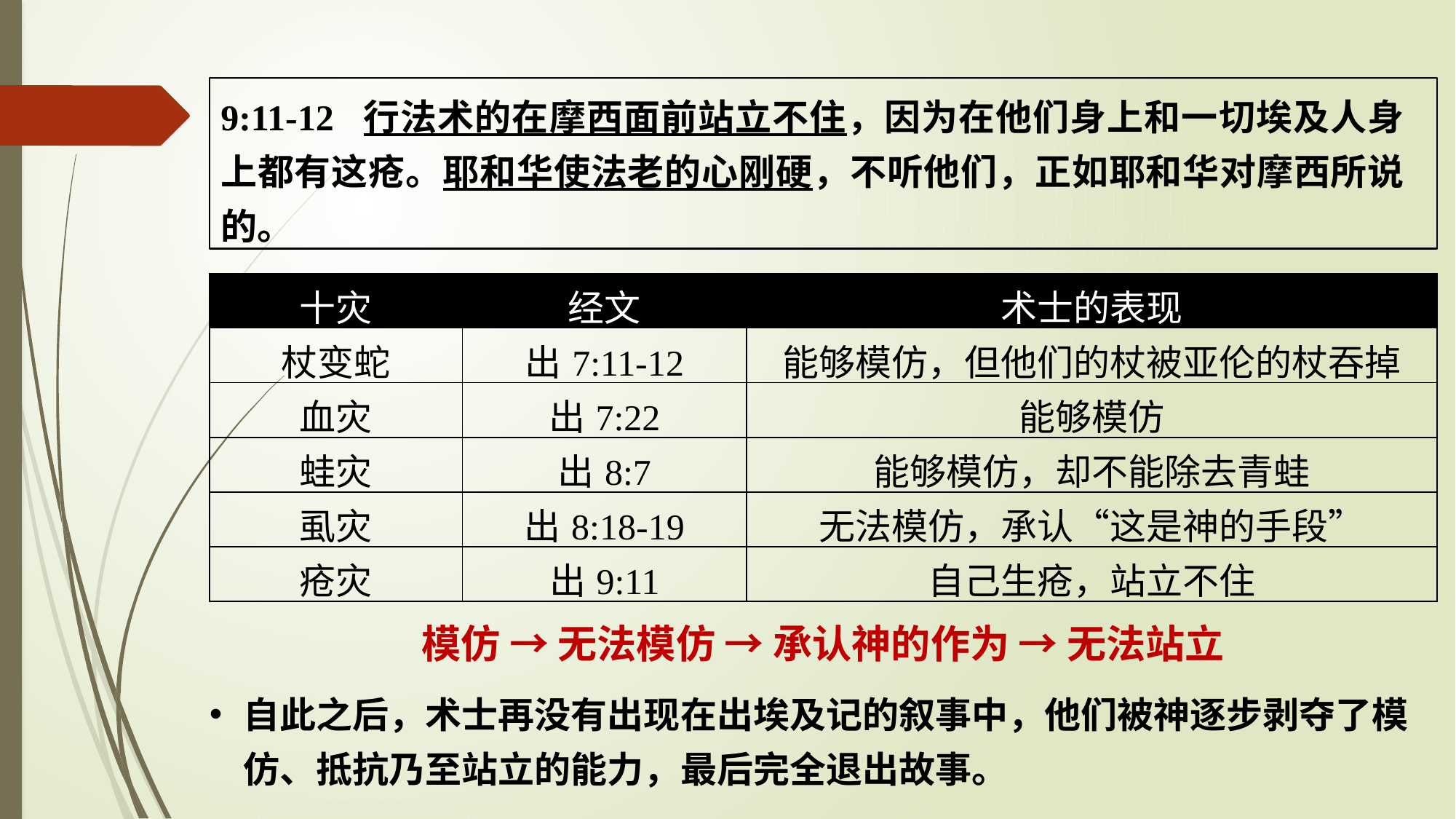

9:11-12  行法术的在摩西面前站立不住，因为在他们身上和一切埃及人身上都有这疮。耶和华使法老的心刚硬，不听他们，正如耶和华对摩西所说的。
| 十灾 | 经文 | 术士的表现 |
| --- | --- | --- |
| 杖变蛇 | 出7:11-12 | 能够模仿，但他们的杖被亚伦的杖吞掉 |
| 血灾 | 出7:22 | 能够模仿 |
| 蛙灾 | 出8:7 | 能够模仿，却不能除去青蛙 |
| 虱灾 | 出8:18-19 | 无法模仿，承认“这是神的手段” |
| 疮灾 | 出9:11 | 自己生疮，站立不住 |
模仿 → 无法模仿 → 承认神的作为 → 无法站立
自此之后，术士再没有出现在出埃及记的叙事中，他们被神逐步剥夺了模仿、抵抗乃至站立的能力，最后完全退出故事。